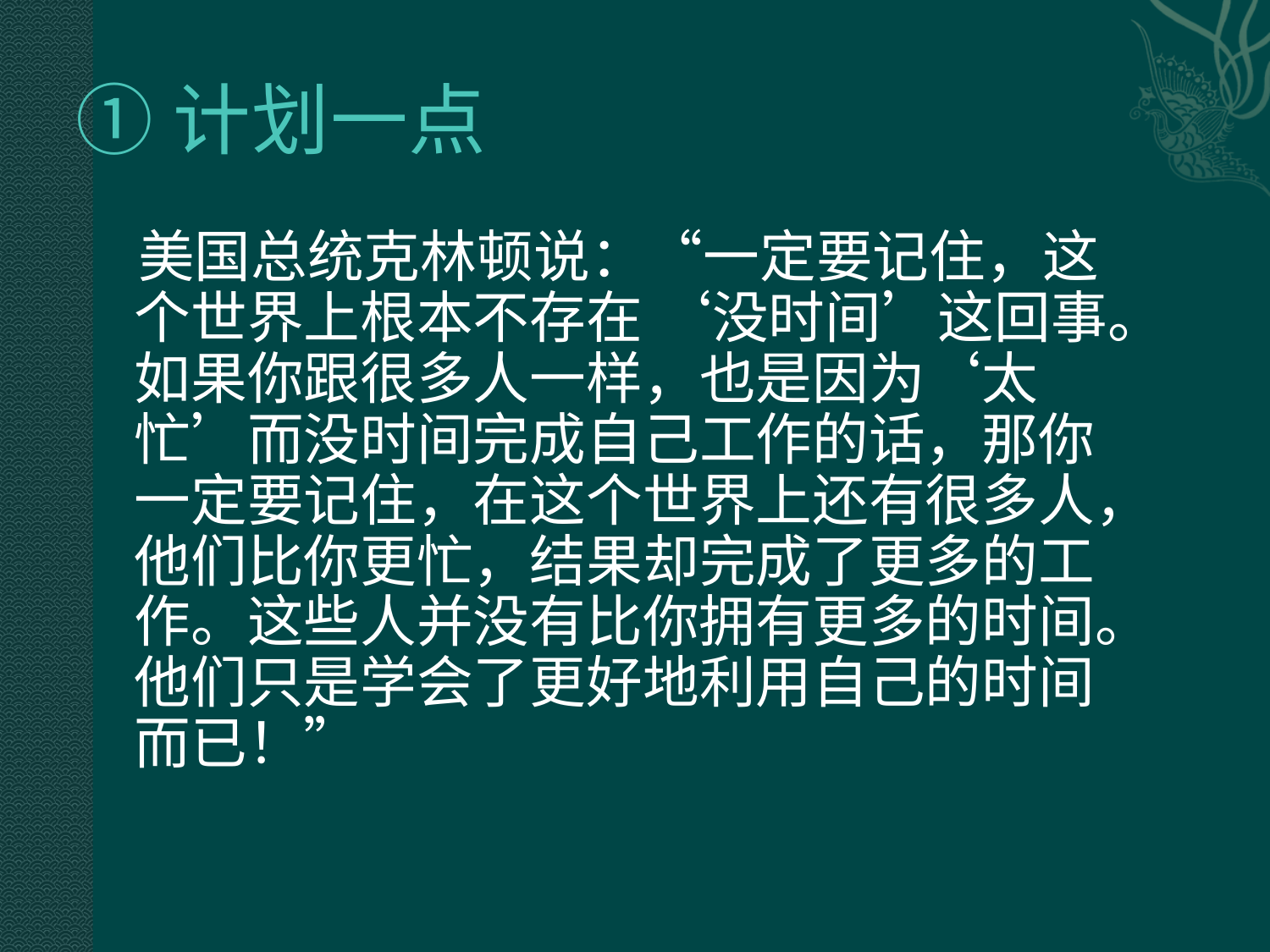

# ①计划一点
   美国总统克林顿说：“一定要记住，这个世界上根本不存在 ‘没时间’这回事。如果你跟很多人一样，也是因为‘太忙’而没时间完成自己工作的话，那你一定要记住，在这个世界上还有很多人，他们比你更忙，结果却完成了更多的工作。这些人并没有比你拥有更多的时间。他们只是学会了更好地利用自己的时间而已！”